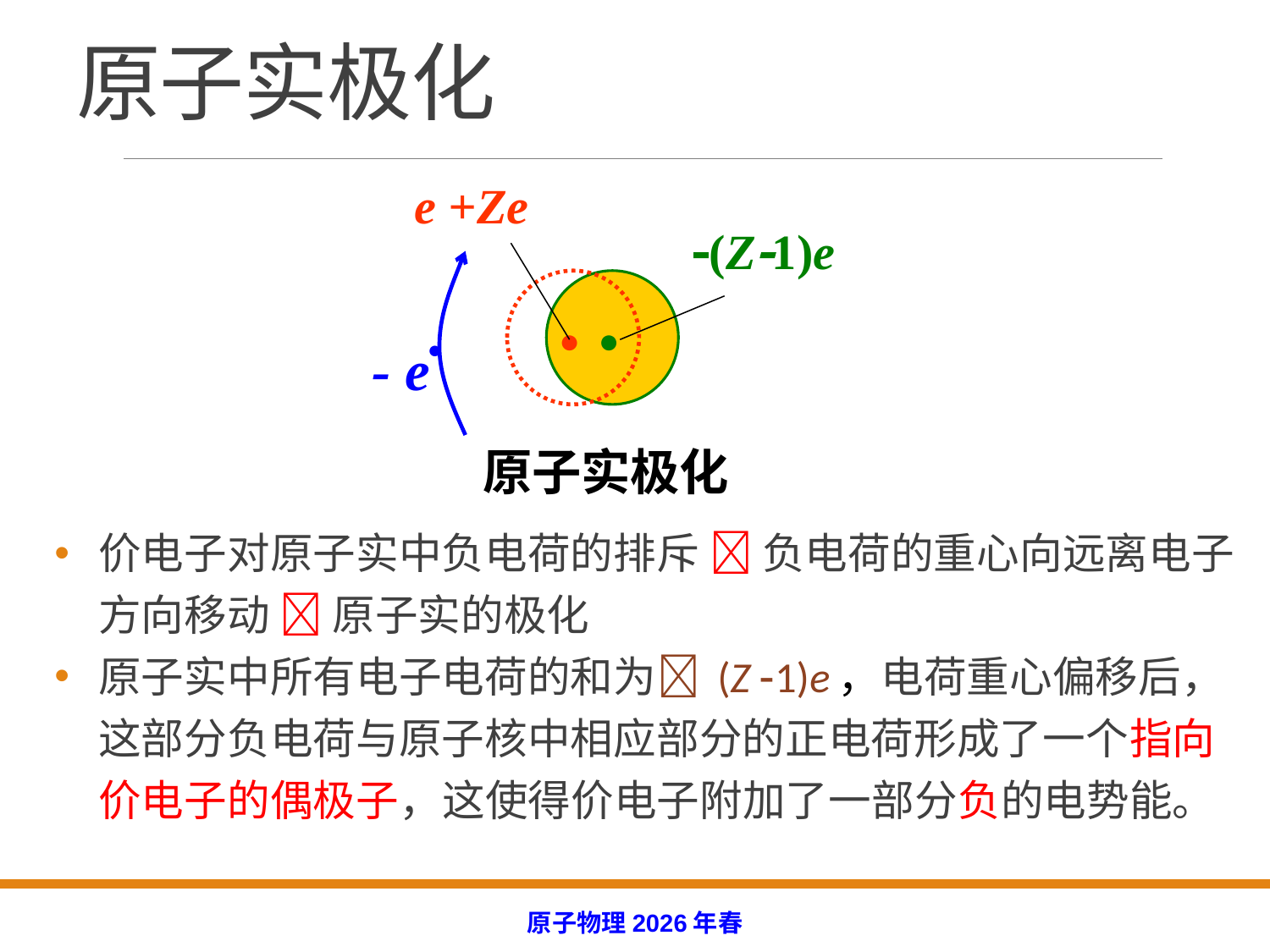

# 原子实极化
e +Ze

−(Z−1)e

●
●
- e
●
原子实极化
价电子对原子实中负电荷的排斥 ⇒ 负电荷的重心向远离电子方向移动 ⇒ 原子实的极化
原子实中所有电子电荷的和为− (Z −1)e，电荷重心偏移后，这部分负电荷与原子核中相应部分的正电荷形成了一个指向价电子的偶极子，这使得价电子附加了一部分负的电势能。
原子物理2026年春
11